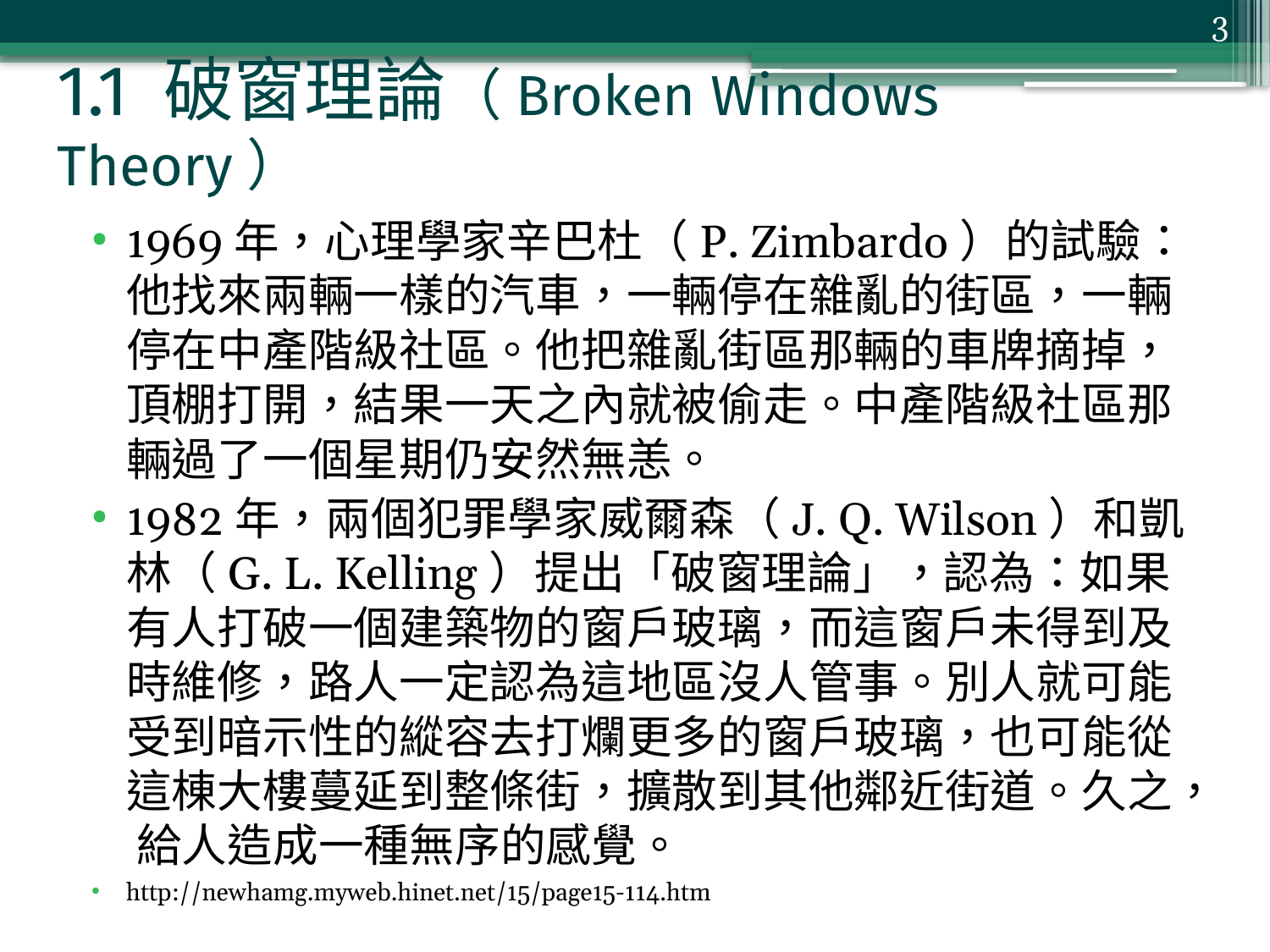

3
# 1.1 破窗理論（Broken Windows Theory）
1969年，心理學家辛巴杜（P. Zimbardo）的試驗：他找來兩輛一樣的汽車，一輛停在雜亂的街區，一輛停在中產階級社區。他把雜亂街區那輛的車牌摘掉，頂棚打開，結果一天之內就被偷走。中產階級社區那輛過了一個星期仍安然無恙。
1982年，兩個犯罪學家威爾森（J. Q. Wilson）和凱林（G. L. Kelling）提出「破窗理論」，認為：如果有人打破一個建築物的窗戶玻璃，而這窗戶未得到及時維修，路人一定認為這地區沒人管事。別人就可能受到暗示性的縱容去打爛更多的窗戶玻璃，也可能從這棟大樓蔓延到整條街，擴散到其他鄰近街道。久之， 給人造成一種無序的感覺。
http://newhamg.myweb.hinet.net/15/page15-114.htm